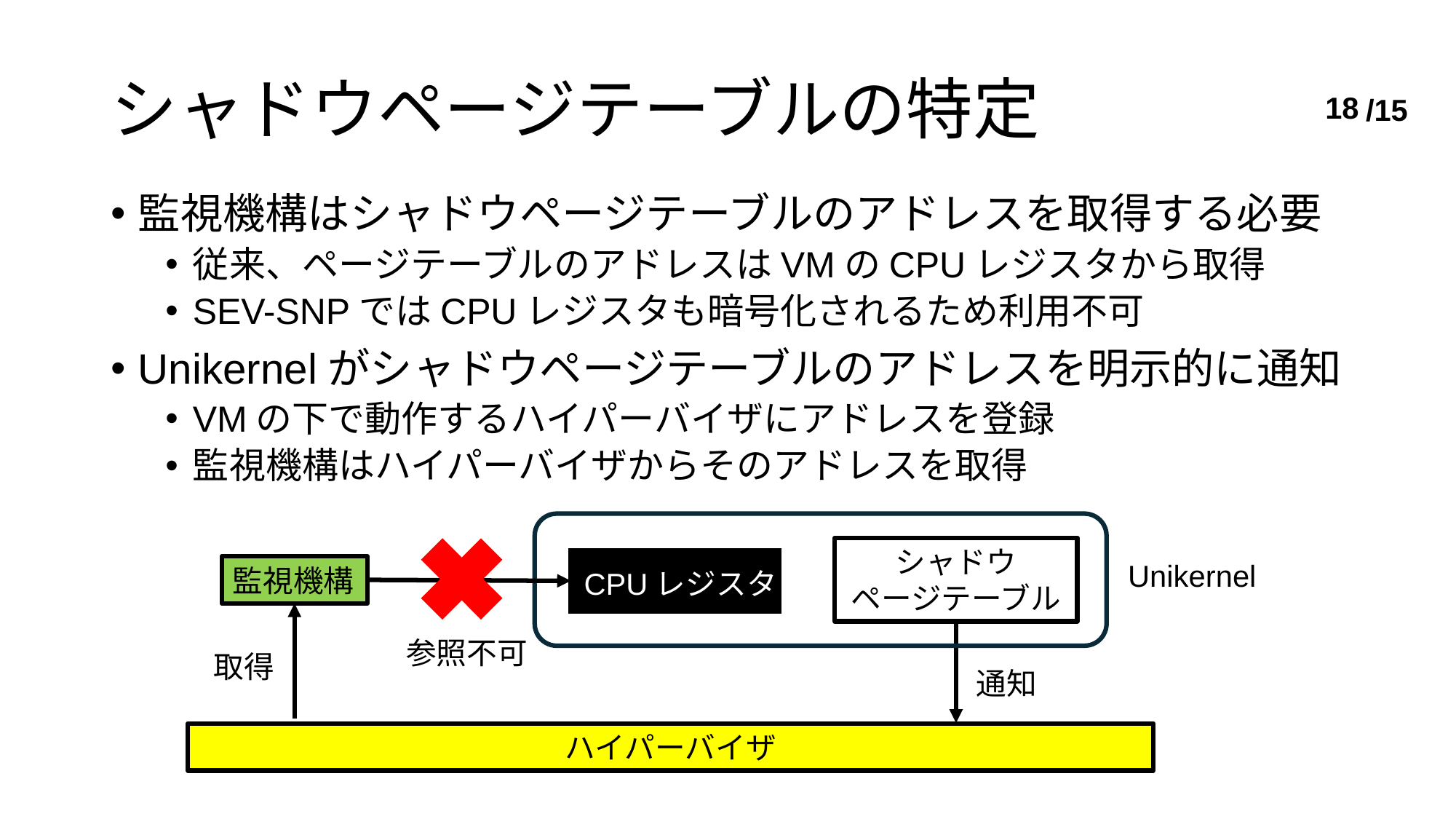

# シャドウページテーブルの特定
18
監視機構はシャドウページテーブルのアドレスを取得する必要
従来、ページテーブルのアドレスはVMのCPUレジスタから取得
SEV-SNPではCPUレジスタも暗号化されるため利用不可
Unikernelがシャドウページテーブルのアドレスを明示的に通知
VMの下で動作するハイパーバイザにアドレスを登録
監視機構はハイパーバイザからそのアドレスを取得

シャドウ
ページテーブル

Unikernel
監視機構
CPUレジスタ
参照不可
取得
通知
ハイパーバイザ